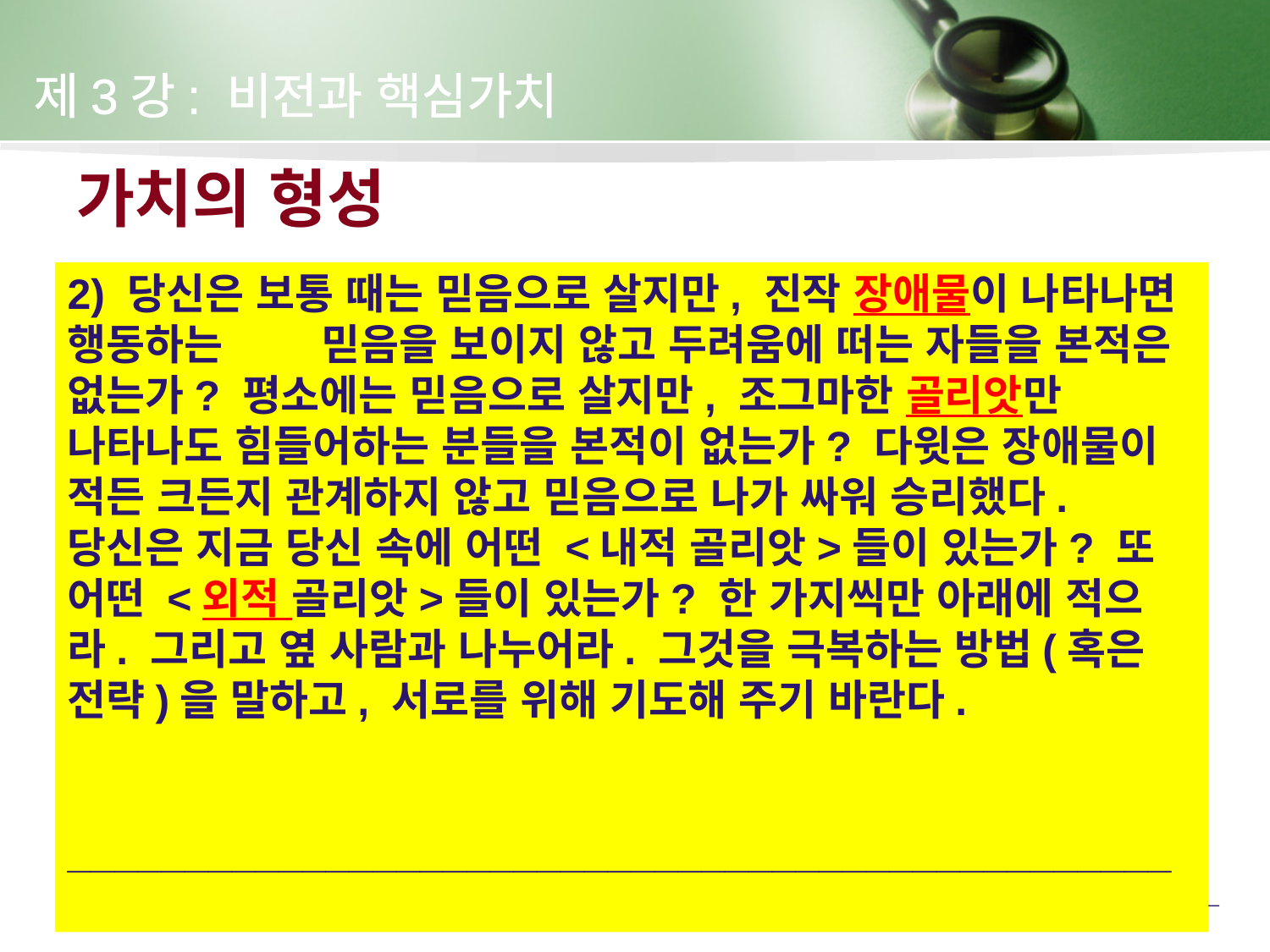

제3강: 비전과 핵심가치
# 가치의 형성

2) 당신은 보통 때는 믿음으로 살지만, 진작 장애물이 나타나면 행동하는 	믿음을 보이지 않고 두려움에 떠는 자들을 본적은 없는가? 평소에는 믿음으로 살지만, 조그마한 골리앗만 나타나도 힘들어하는 분들을 본적이 없는가? 다윗은 장애물이 적든 크든지 관계하지 않고 믿음으로 나가 싸워 승리했다. 당신은 지금 당신 속에 어떤 <내적 골리앗>들이 있는가? 또 어떤 <외적 골리앗>들이 있는가? 한 가지씩만 아래에 적으라. 그리고 옆 사람과 나누어라. 그것을 극복하는 방법(혹은 전략)을 말하고, 서로를 위해 기도해 주기 바란다.

	_______________________________________________